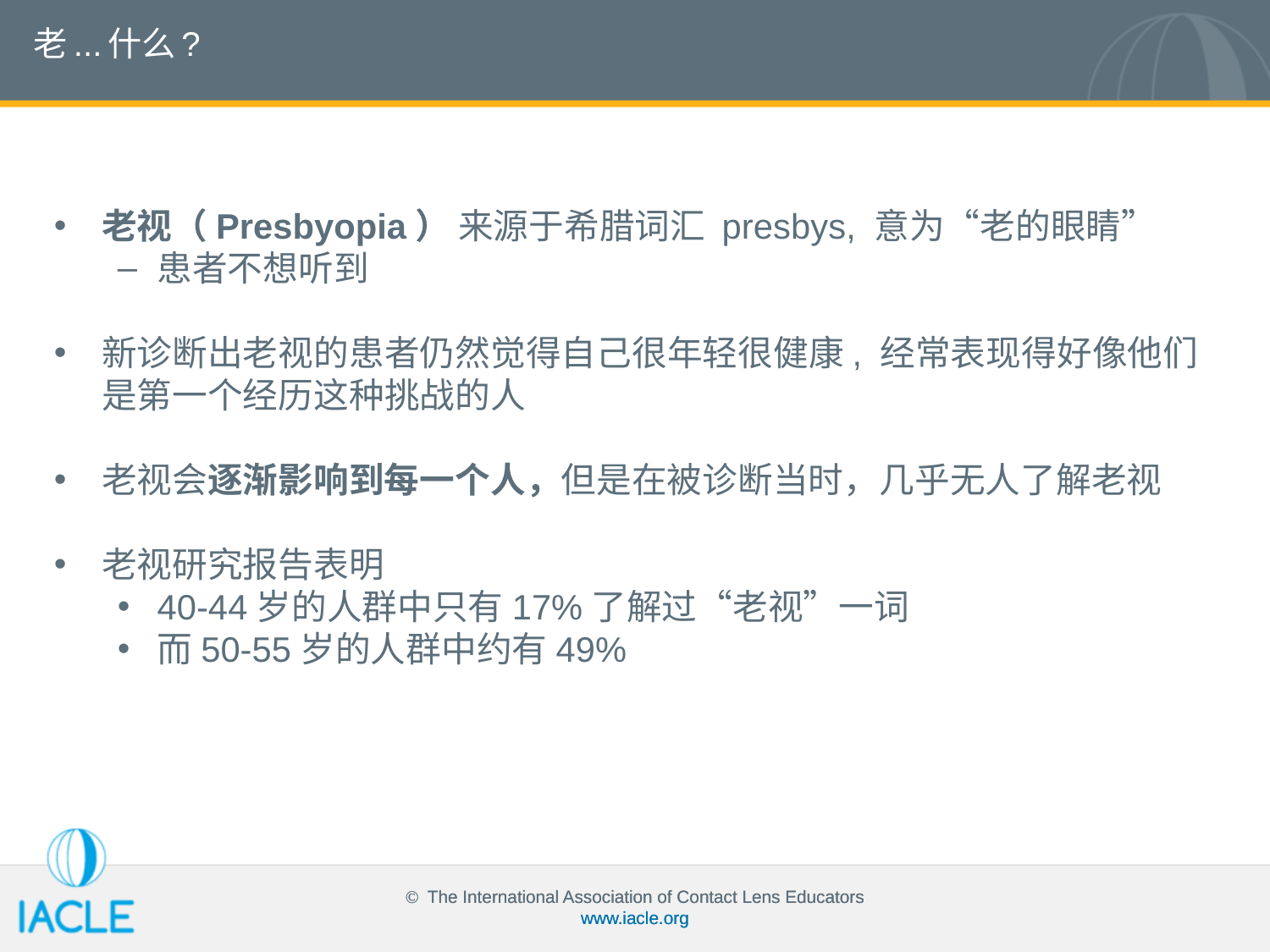

# 老...什么?
老视（Presbyopia） 来源于希腊词汇 presbys, 意为“老的眼睛”
患者不想听到

新诊断出老视的患者仍然觉得自己很年轻很健康, 经常表现得好像他们是第一个经历这种挑战的人

老视会逐渐影响到每一个人，但是在被诊断当时，几乎无人了解老视

老视研究报告表明
40-44岁的人群中只有17%了解过“老视”一词
而50-55岁的人群中约有49%